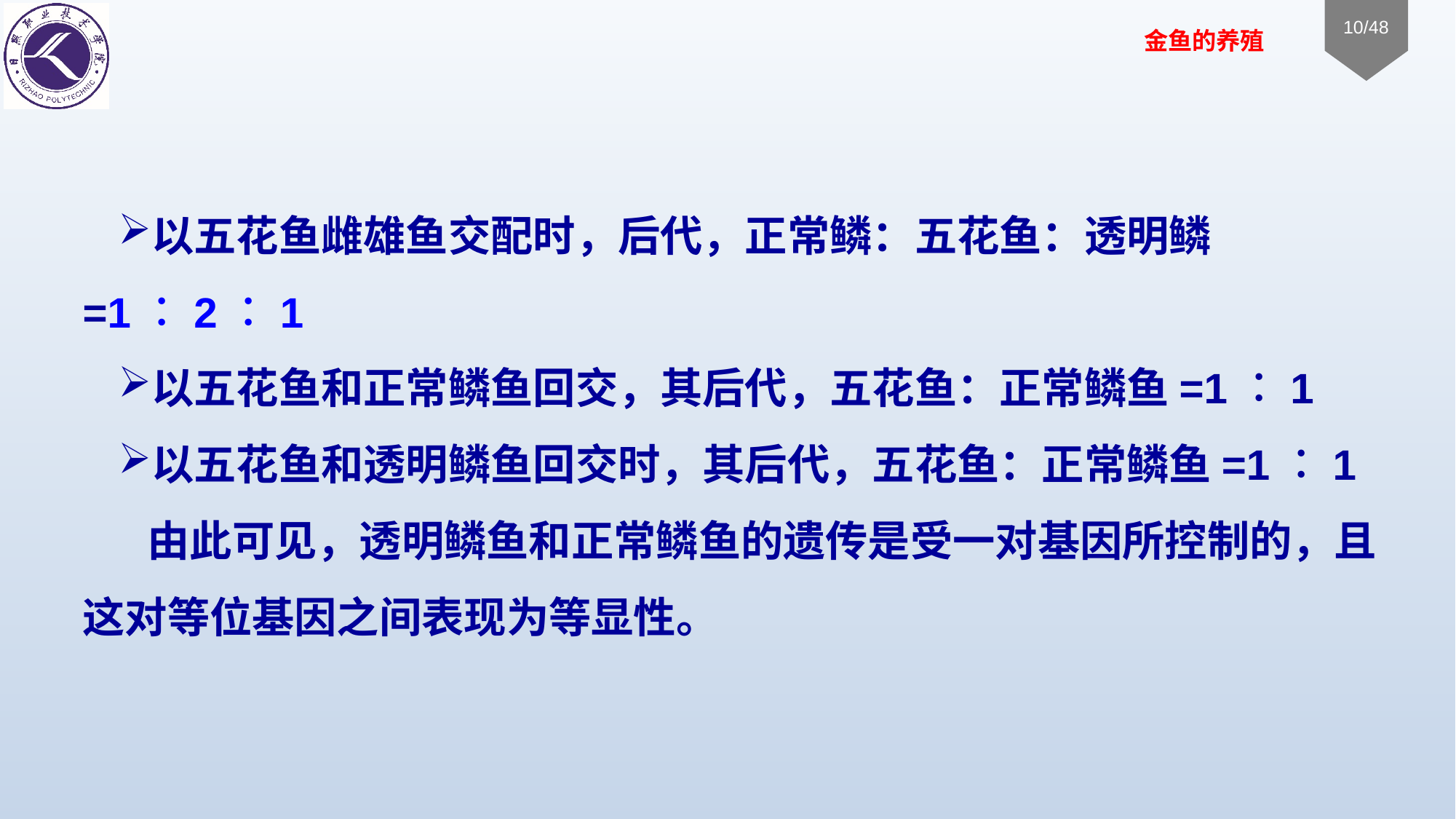

以五花鱼雌雄鱼交配时，后代，正常鳞：五花鱼：透明鳞=1︰2︰1
以五花鱼和正常鳞鱼回交，其后代，五花鱼：正常鳞鱼=1︰1
以五花鱼和透明鳞鱼回交时，其后代，五花鱼：正常鳞鱼=1︰1
  由此可见，透明鳞鱼和正常鳞鱼的遗传是受一对基因所控制的，且这对等位基因之间表现为等显性。